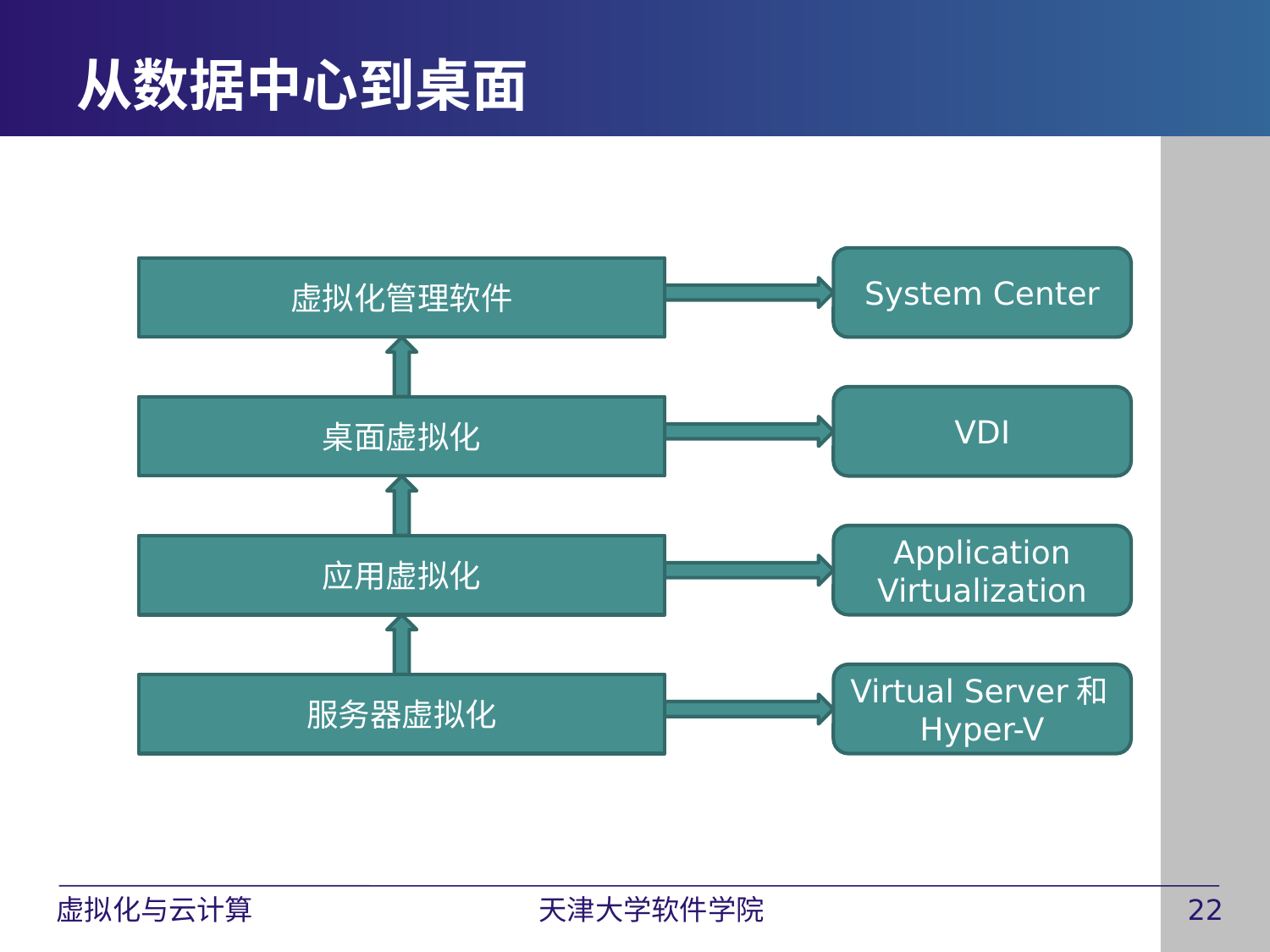

# 从数据中心到桌面

System Center
虚拟化管理软件

VDI
桌面虚拟化

Application Virtualization
应用虚拟化

Virtual Server和Hyper-V
服务器虚拟化